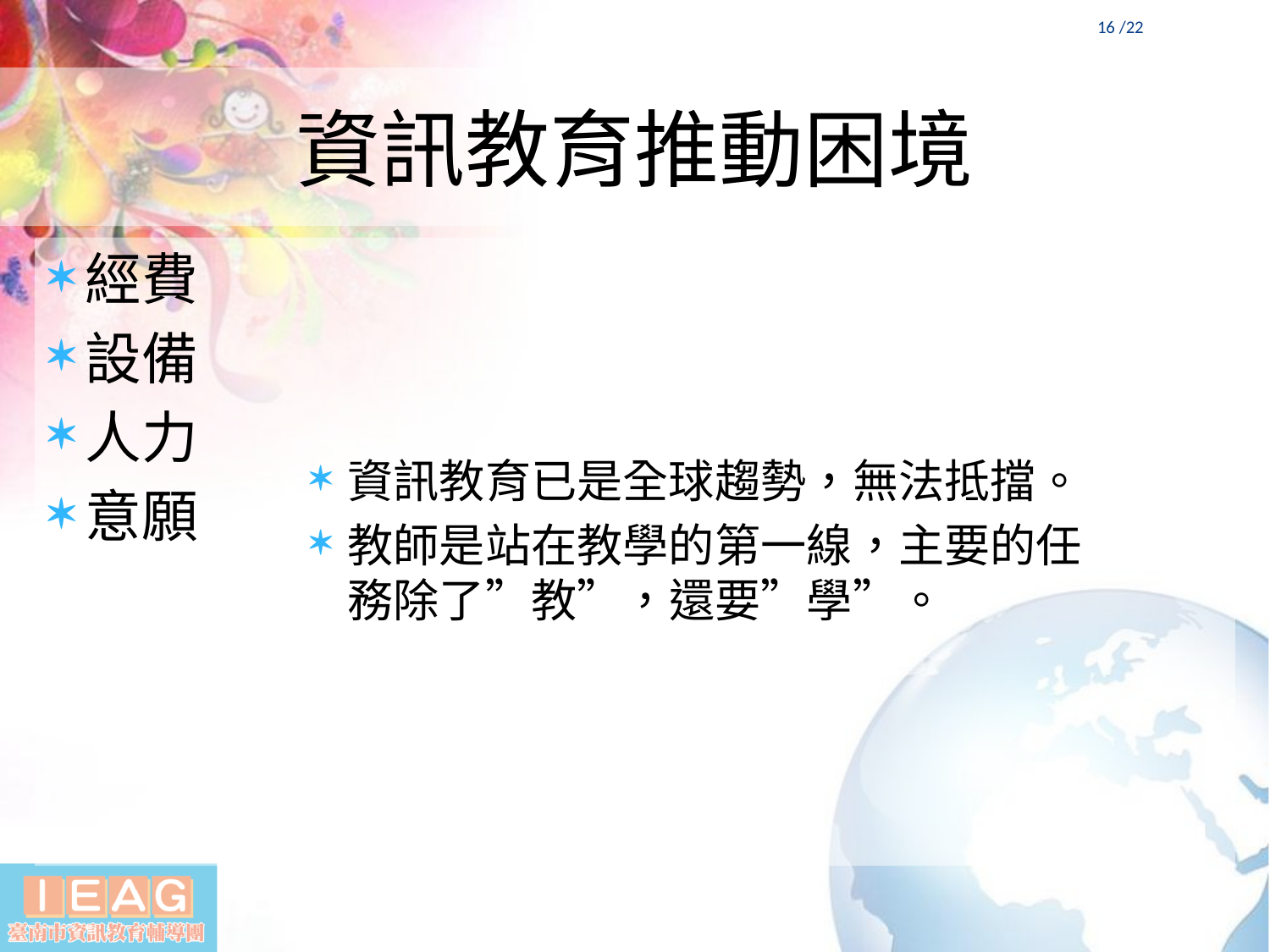

16 /22
# 資訊教育推動困境
經費
設備
人力
意願
資訊教育已是全球趨勢，無法抵擋。
教師是站在教學的第一線，主要的任務除了”教”，還要”學”。